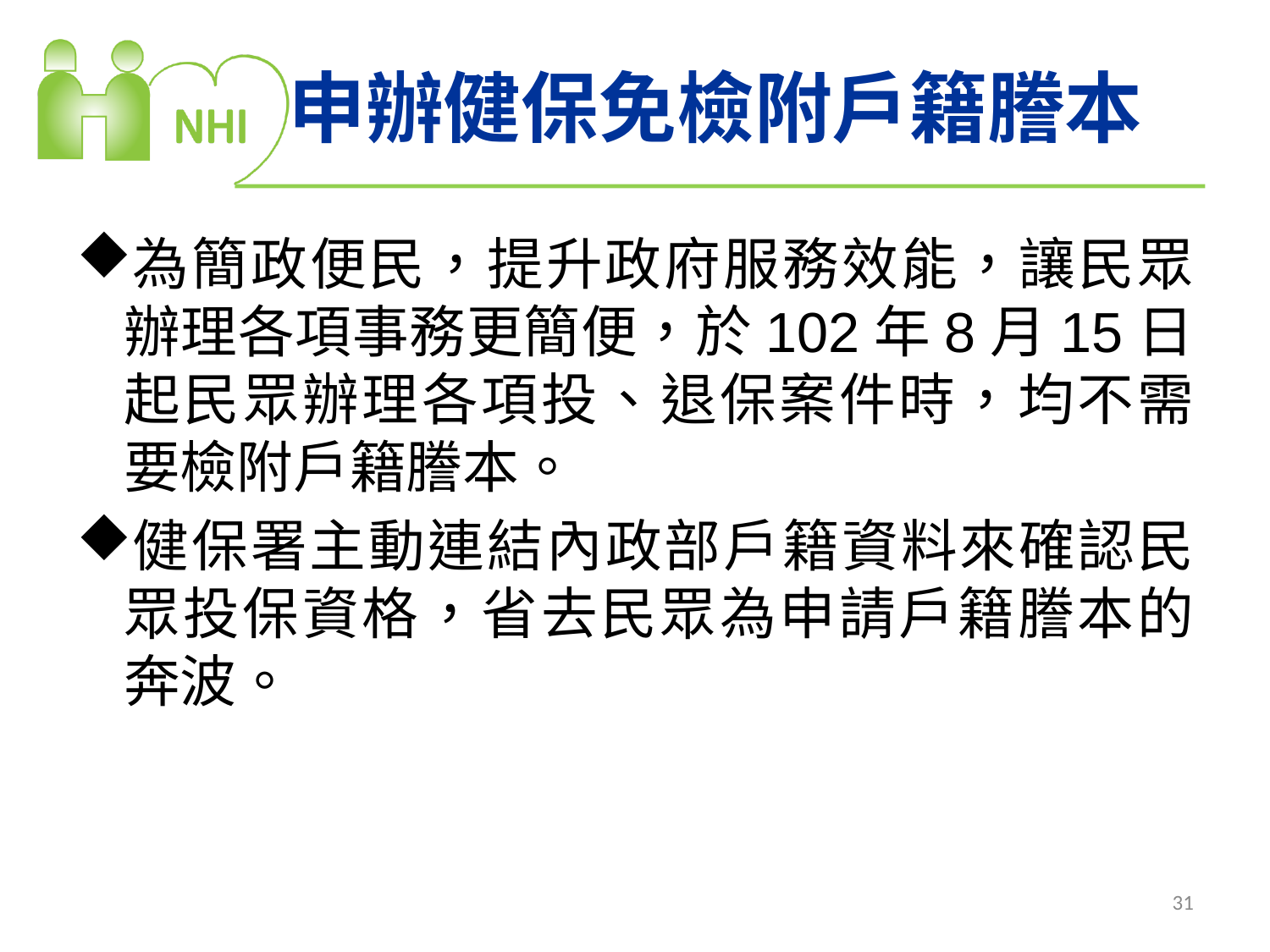

申辦健保免檢附戶籍謄本
為簡政便民，提升政府服務效能，讓民眾辦理各項事務更簡便，於102年8月15日起民眾辦理各項投、退保案件時，均不需要檢附戶籍謄本。
健保署主動連結內政部戶籍資料來確認民眾投保資格，省去民眾為申請戶籍謄本的奔波。
31